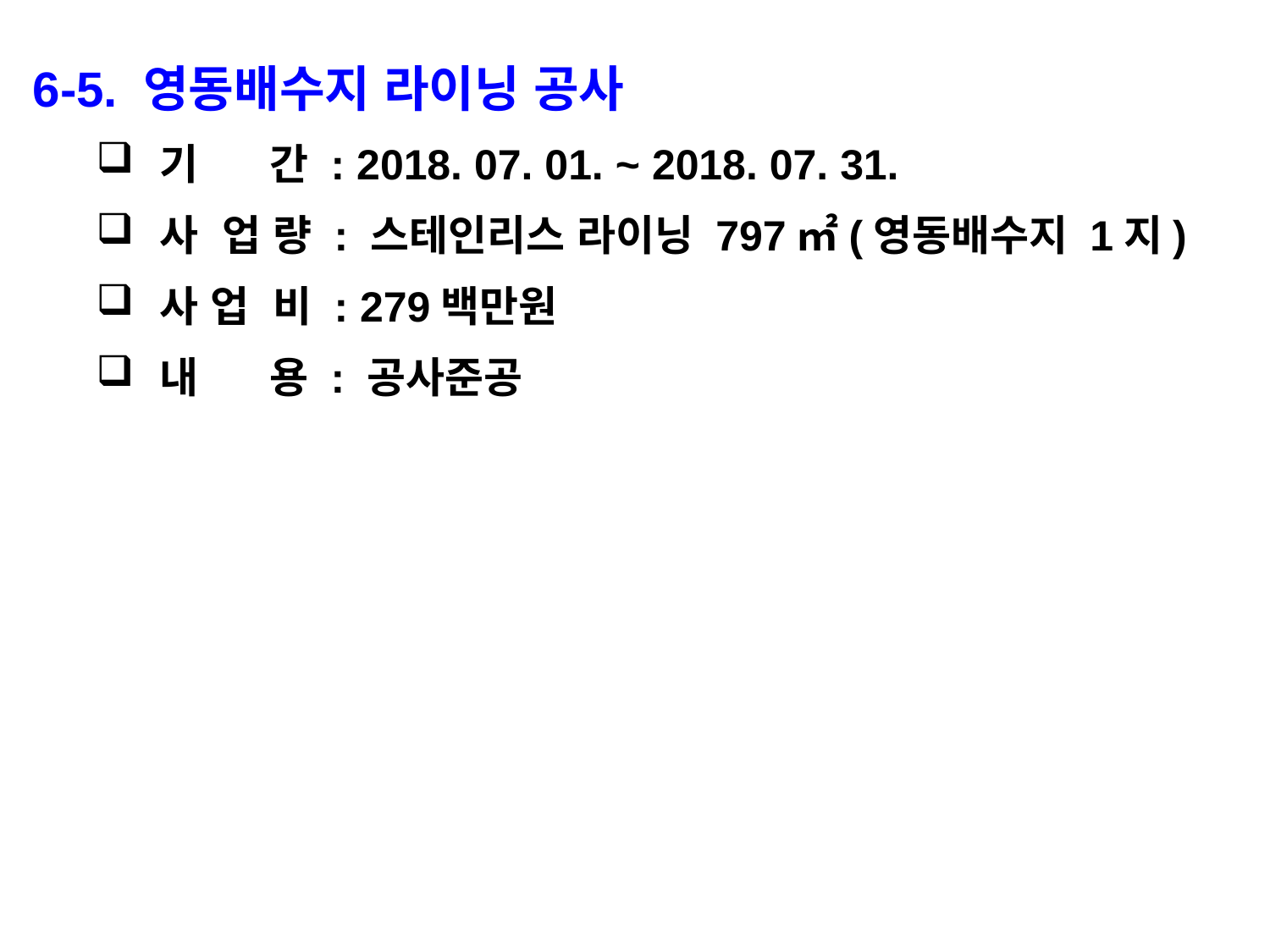

6-5. 영동배수지 라이닝 공사
기      간 : 2018. 07. 01. ~ 2018. 07. 31.
사  업 량 : 스테인리스 라이닝 797㎡(영동배수지 1지)
사 업  비 : 279백만원
내      용 : 공사준공